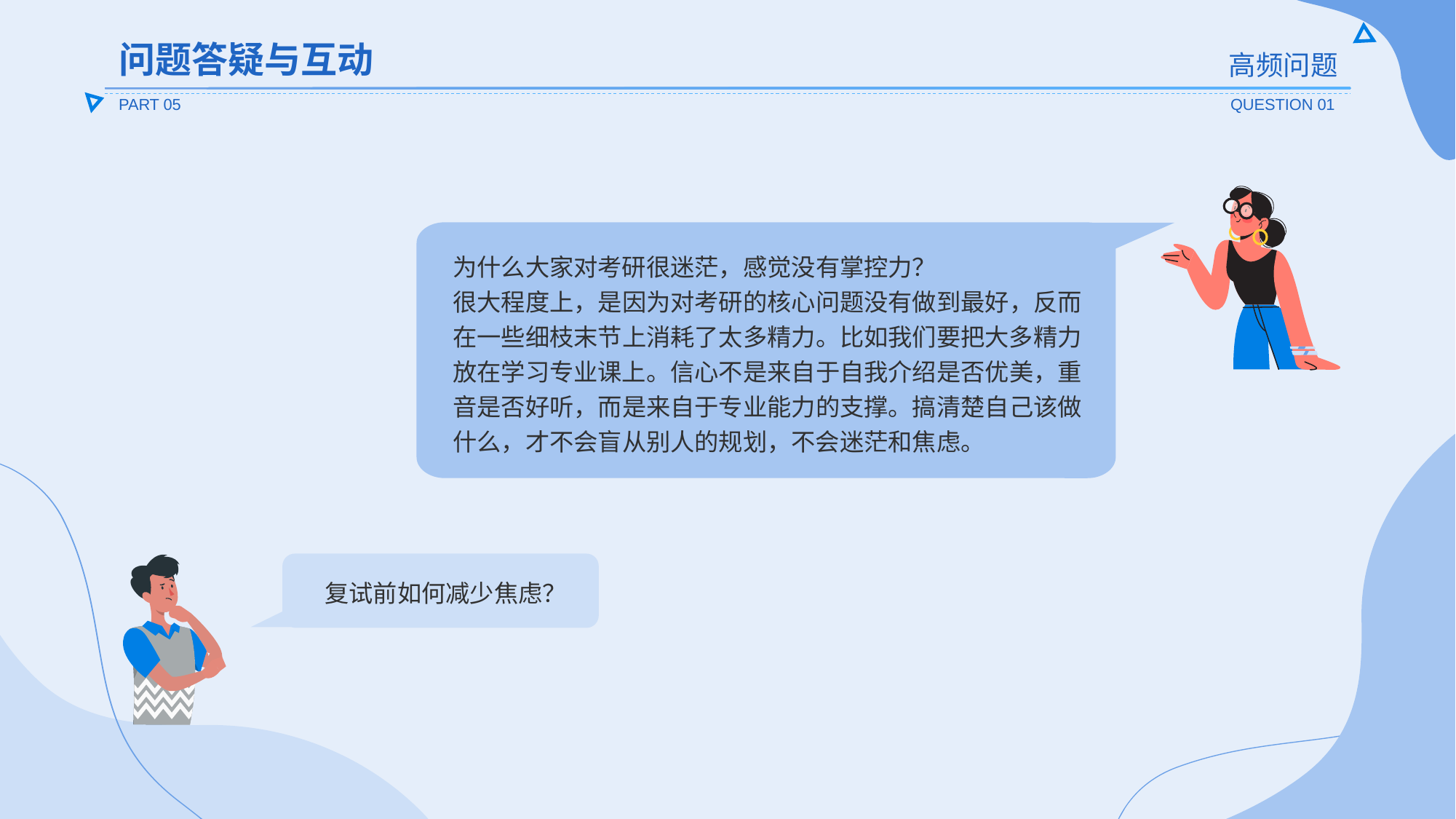

问题答疑与互动
高频问题
PART 05
QUESTION 01

为什么大家对考研很迷茫，感觉没有掌控力？
很大程度上，是因为对考研的核心问题没有做到最好，反而在一些细枝末节上消耗了太多精力。比如我们要把大多精力放在学习专业课上。信心不是来自于自我介绍是否优美，重音是否好听，而是来自于专业能力的支撑。搞清楚自己该做什么，才不会盲从别人的规划，不会迷茫和焦虑。

复试前如何减少焦虑？